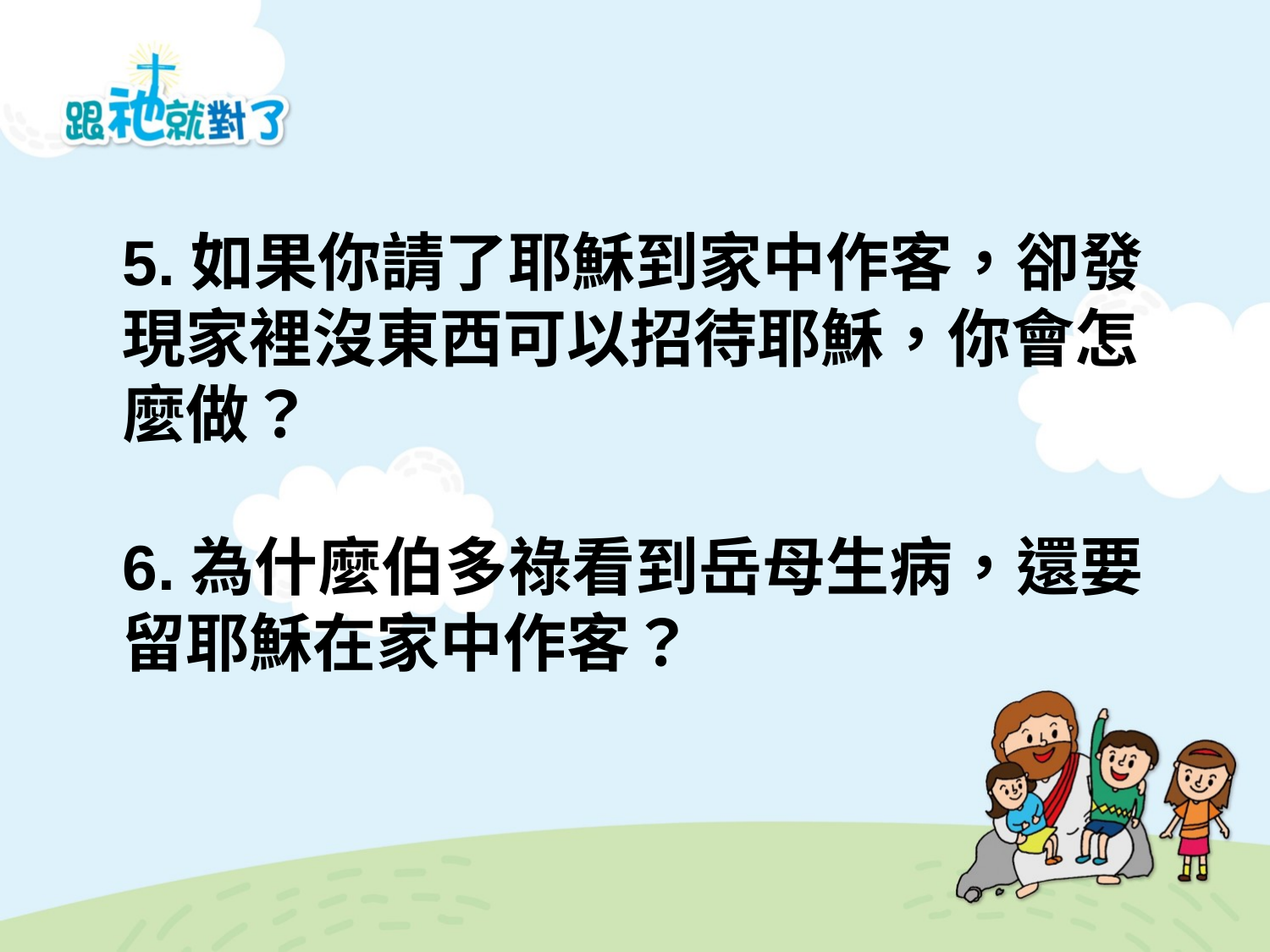

5.如果你請了耶穌到家中作客，卻發現家裡沒東西可以招待耶穌，你會怎麼做？

6.為什麼伯多祿看到岳母生病，還要留耶穌在家中作客？